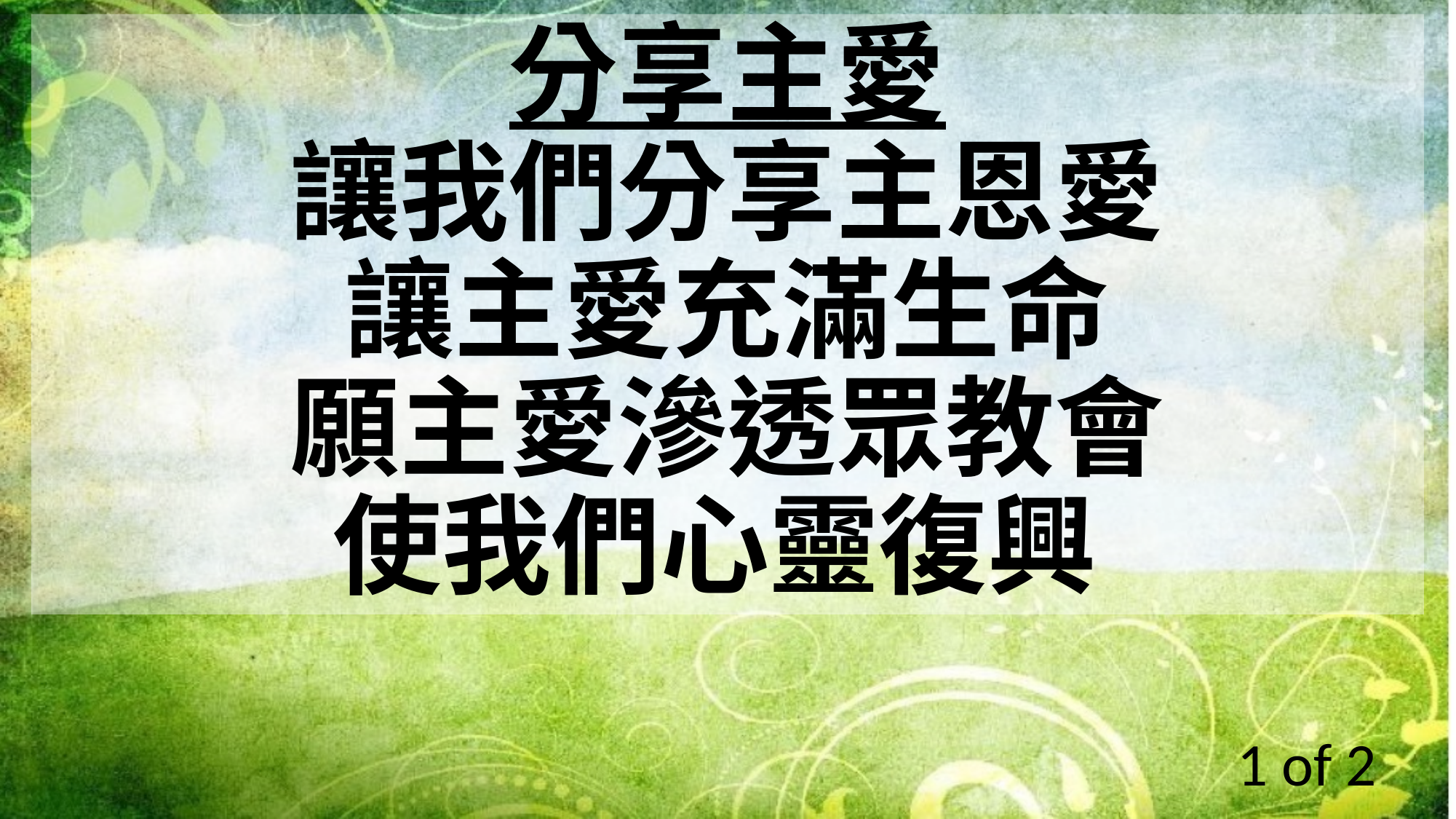

分享主愛
讓我們分享主恩愛
讓主愛充滿生命
願主愛滲透眾教會
使我們心靈復興

1 of 2